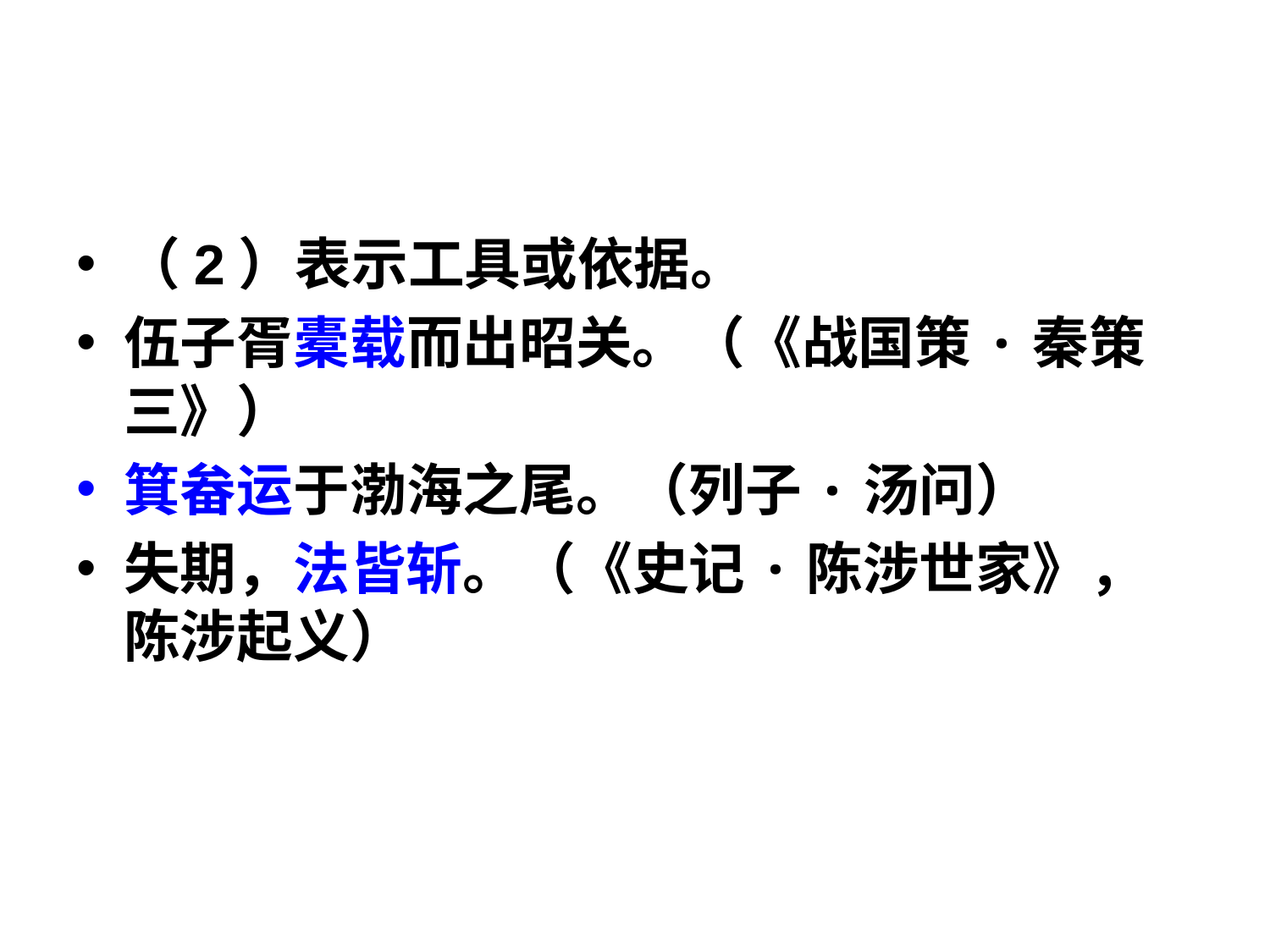

#
（2）表示工具或依据。
伍子胥橐载而出昭关。（《战国策·秦策三》）
箕畚运于渤海之尾。（列子·汤问）
失期，法皆斩。（《史记·陈涉世家》，陈涉起义）